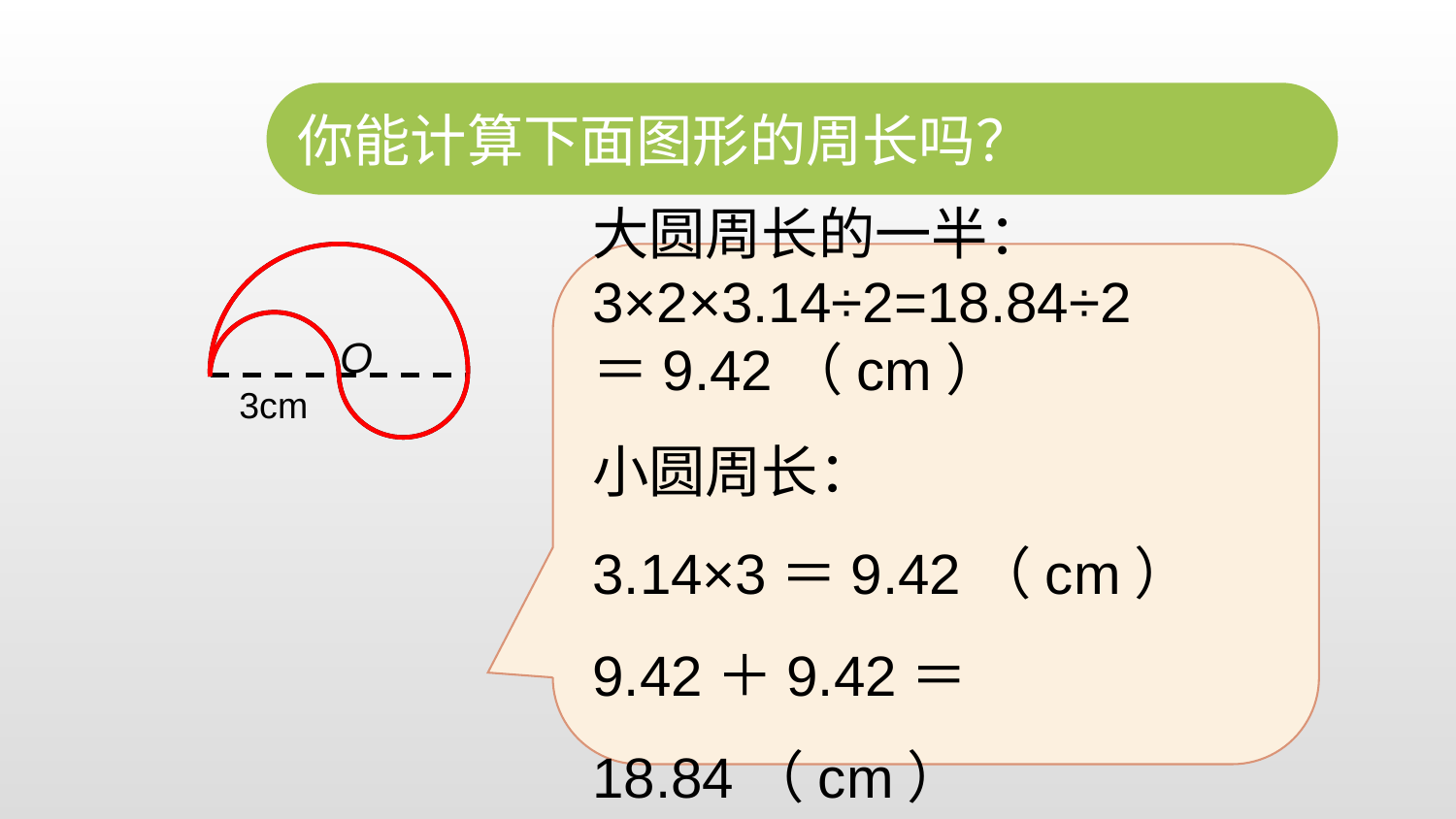

你能计算下面图形的周长吗？

大圆周长的一半：3×2×3.14÷2=18.84÷2
＝9.42（cm）
小圆周长：
3.14×3＝9.42（cm）
9.42＋9.42＝18.84（cm）

O
3cm